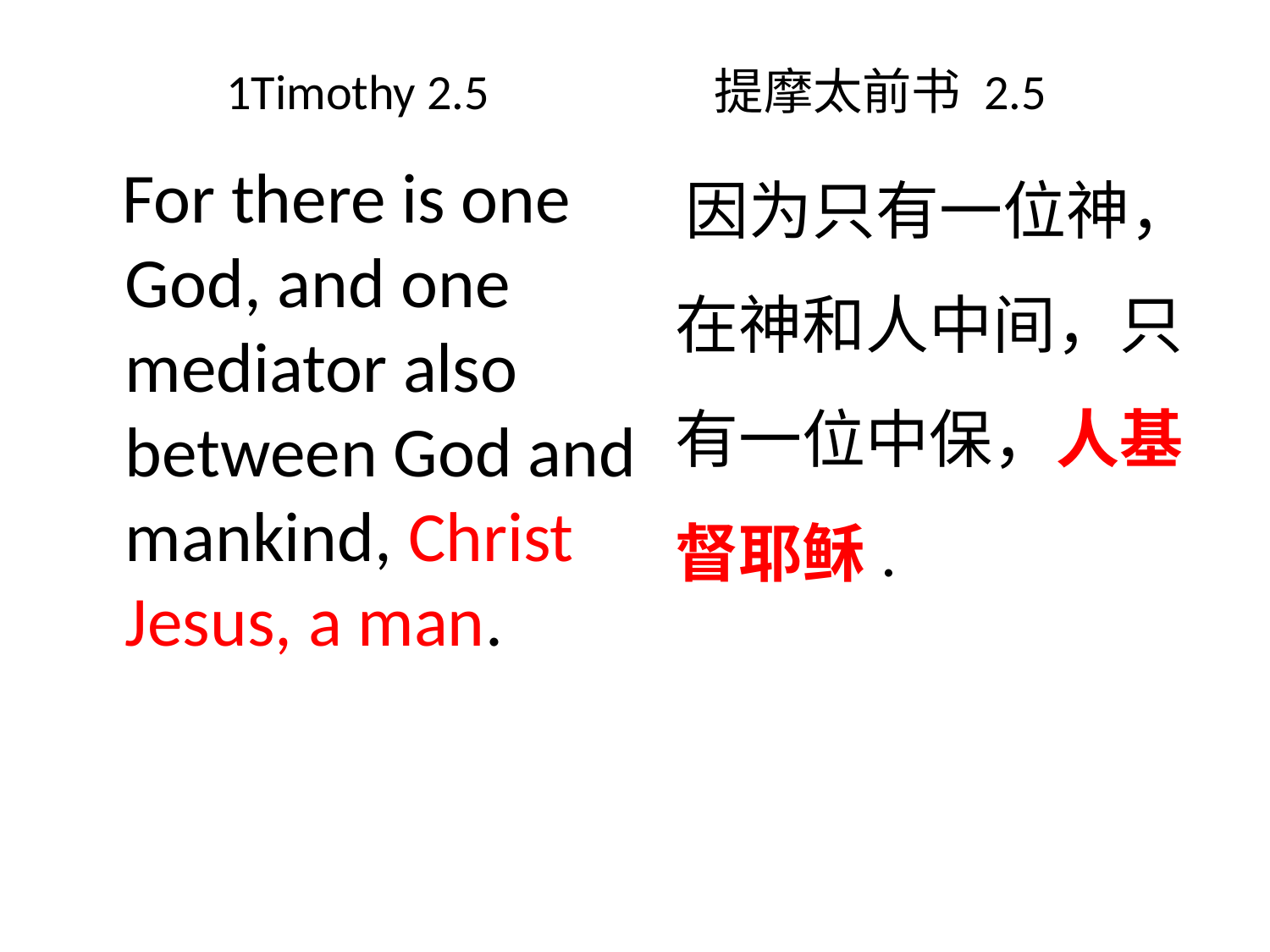

# 1Timothy 2.5                   提摩太前书 2.5
     因为只有一位神，在神和人中间，只有一位中保，人基督耶稣.

    For there is one God, and one mediator also between God and mankind, Christ Jesus, a man.